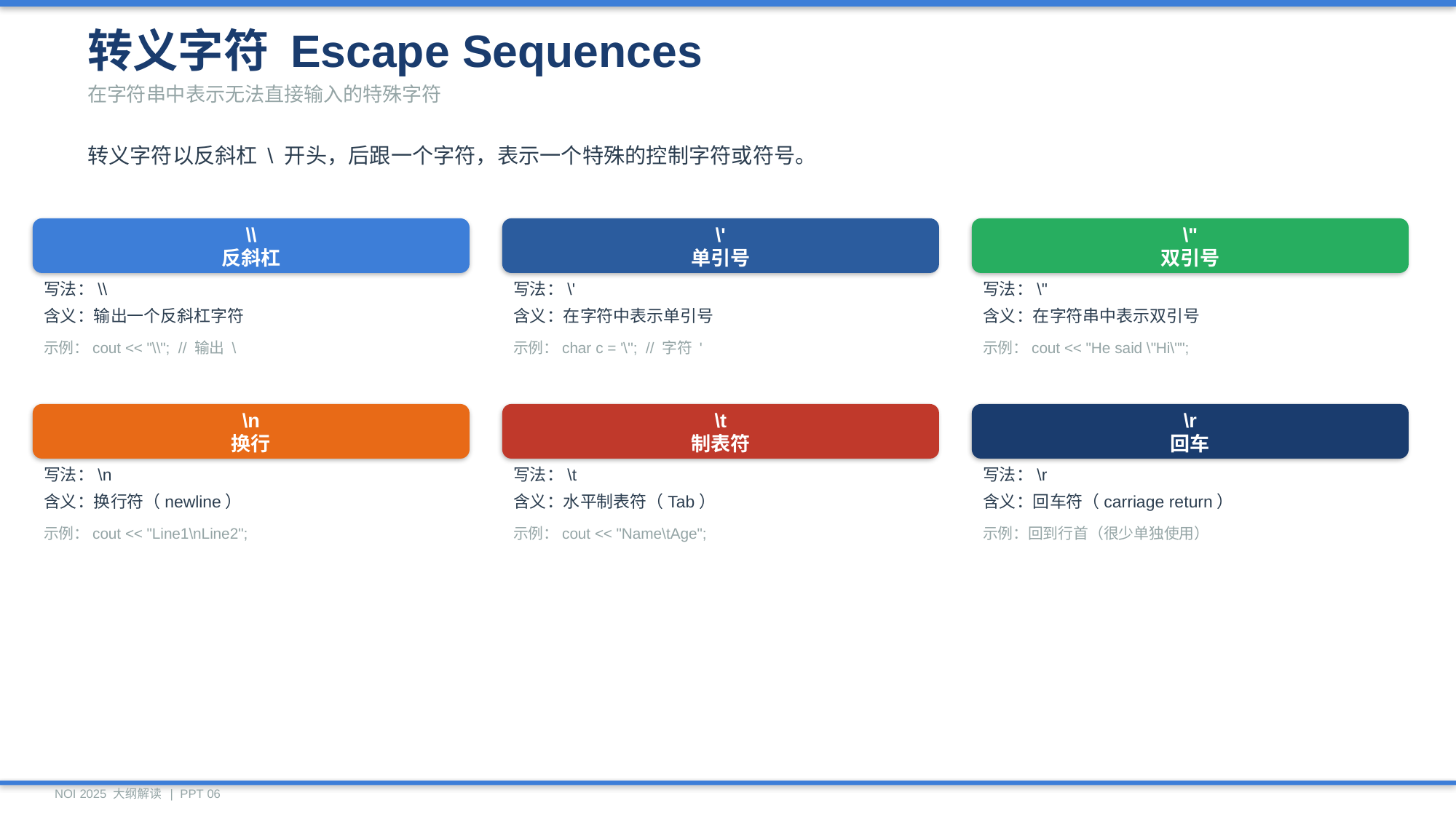

转义字符 Escape Sequences
在字符串中表示无法直接输入的特殊字符
转义字符以反斜杠 \ 开头，后跟一个字符，表示一个特殊的控制字符或符号。
\\
反斜杠
\'
单引号
\"
双引号
写法：\\
写法：\'
写法：\"
含义：输出一个反斜杠字符
含义：在字符中表示单引号
含义：在字符串中表示双引号
示例：cout << "\\";  // 输出 \
示例：char c = '\'';  // 字符 '
示例：cout << "He said \"Hi\"";
\n
换行
\t
制表符
\r
回车
写法：\n
写法：\t
写法：\r
含义：换行符（newline）
含义：水平制表符（Tab）
含义：回车符（carriage return）
示例：cout << "Line1\nLine2";
示例：cout << "Name\tAge";
示例：回到行首（很少单独使用）

NOI 2025 大纲解读  |  PPT 06